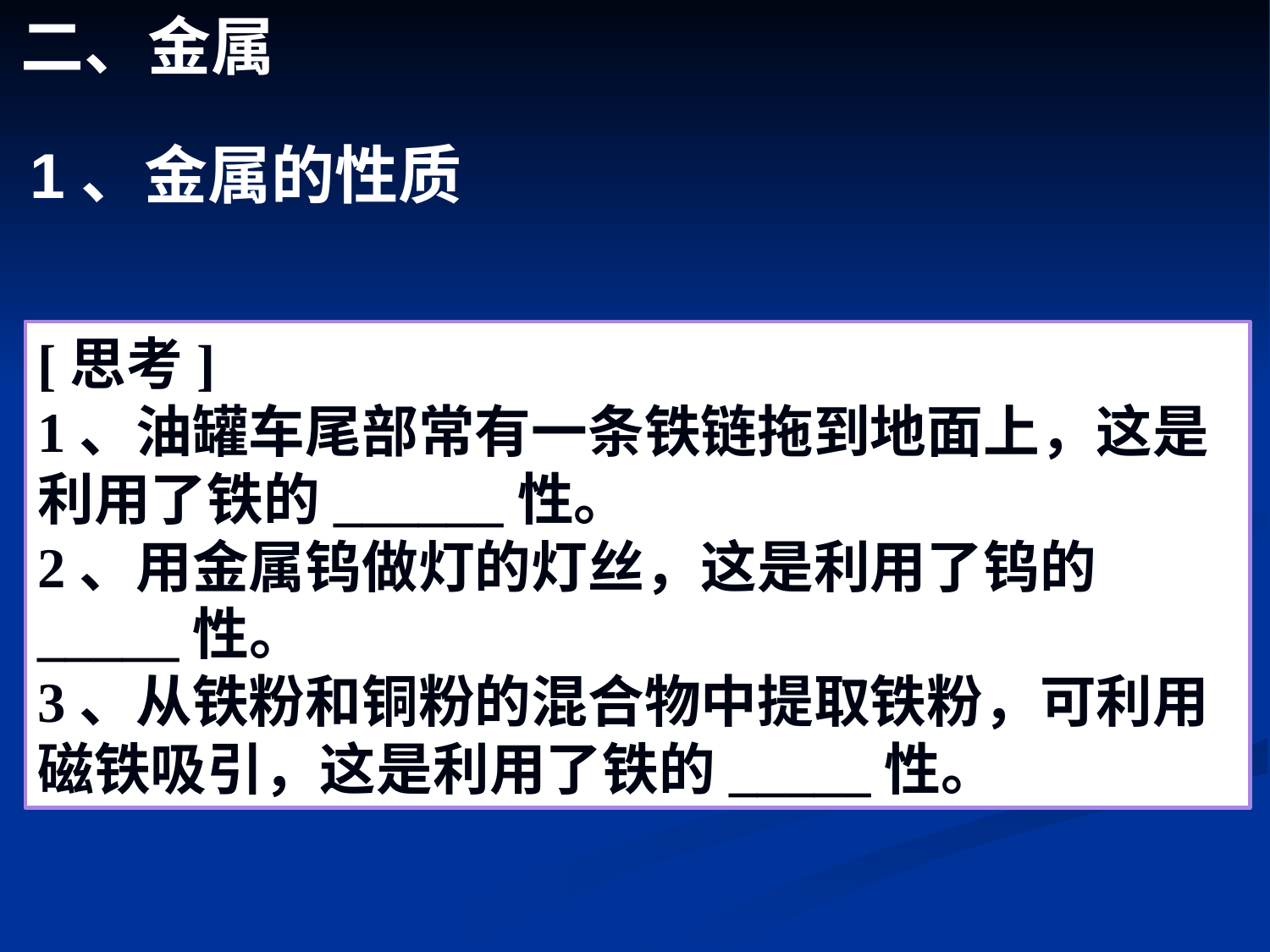

二、金属
1、金属的性质
[思考]
1、油罐车尾部常有一条铁链拖到地面上，这是利用了铁的______性。
2、用金属钨做灯的灯丝，这是利用了钨的_____性。
3、从铁粉和铜粉的混合物中提取铁粉，可利用磁铁吸引，这是利用了铁的_____性。